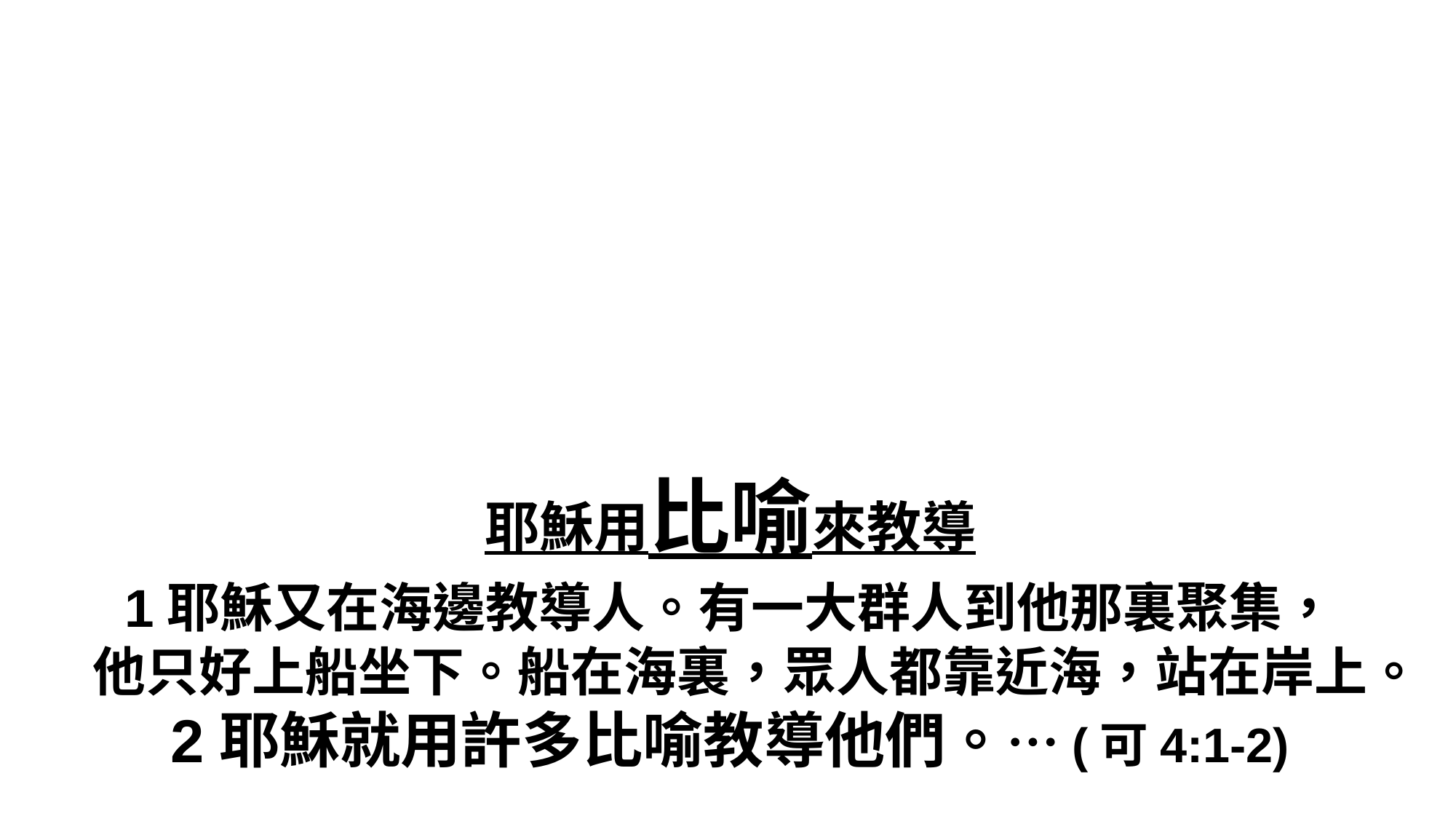

耶穌用比喻來教導

1耶穌又在海邊教導人。有一大群人到他那裏聚集，
他只好上船坐下。船在海裏，眾人都靠近海，站在岸上。
2耶穌就用許多比喻教導他們。…(可4:1-2)